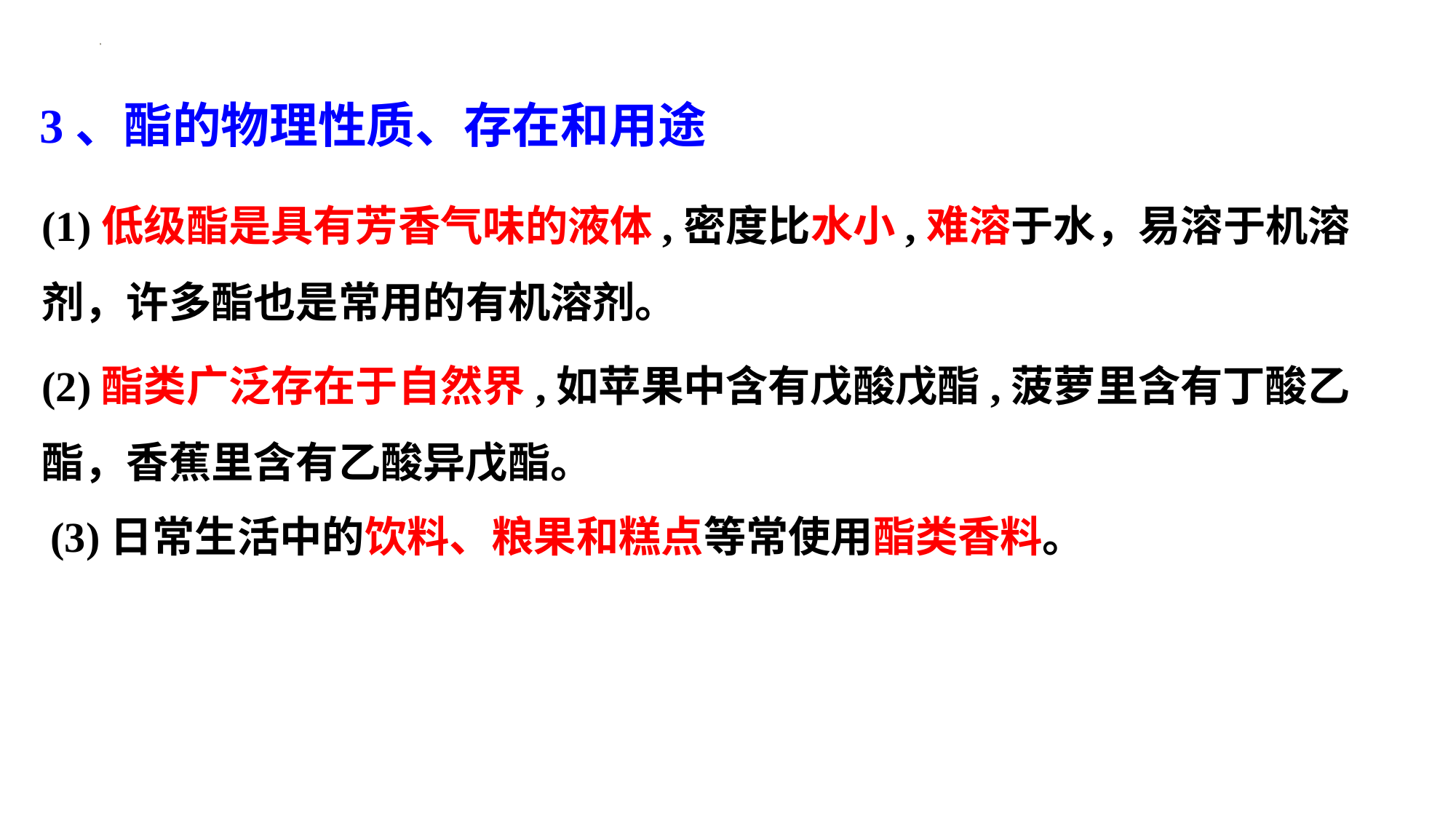

3、酯的物理性质、存在和用途
(1)低级酯是具有芳香气味的液体,密度比水小,难溶于水，易溶于机溶剂，许多酯也是常用的有机溶剂。
(2)酯类广泛存在于自然界,如苹果中含有戊酸戊酯,菠萝里含有丁酸乙酯，香蕉里含有乙酸异戊酯。
(3)日常生活中的饮料、粮果和糕点等常使用酯类香料。